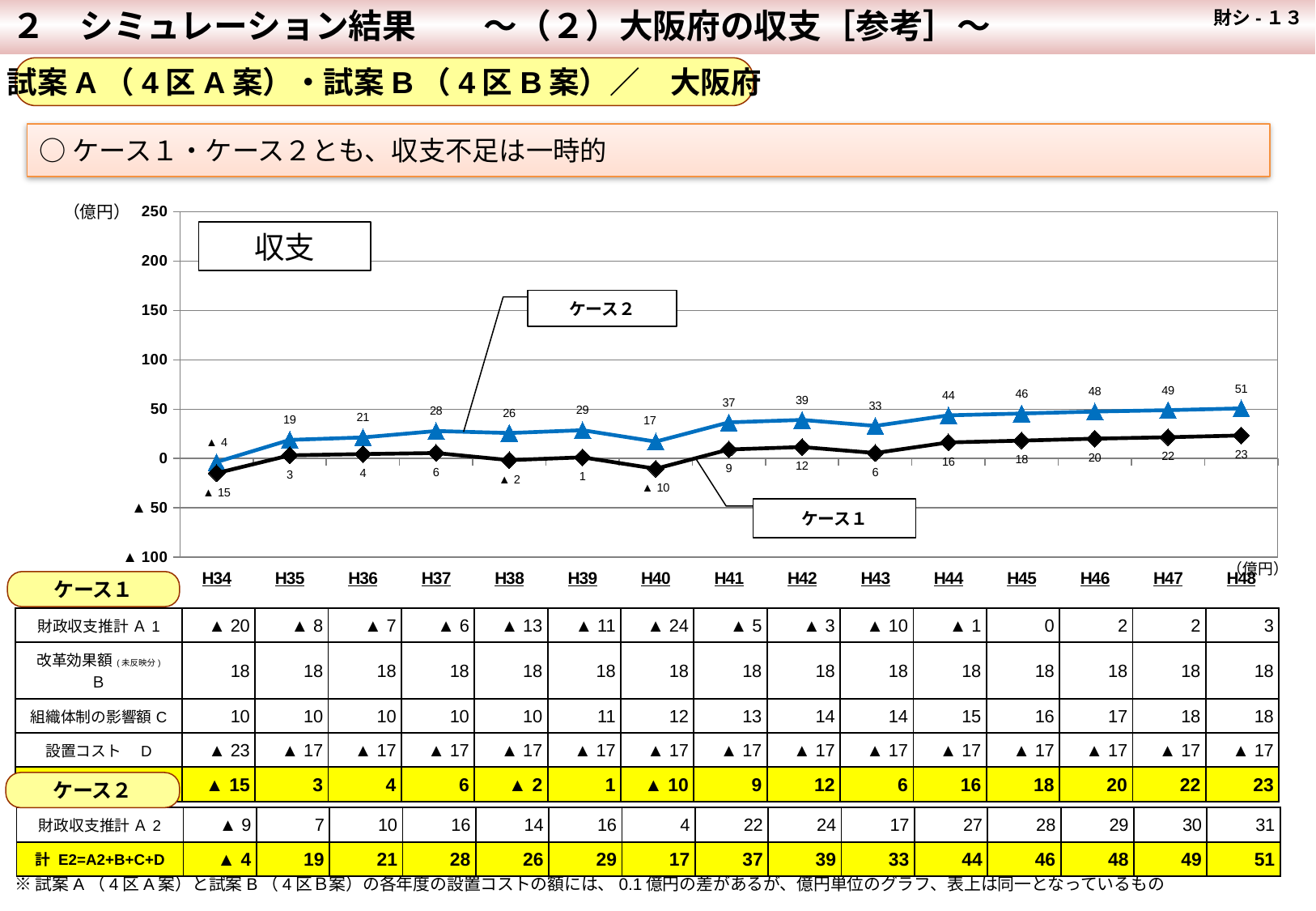

２　シミュレーション結果　　～（２）大阪府の収支［参考］～
 財シ-１３
試案A（4区A案）・試案B（4区B案）／　大阪府
○ケース１・ケース２とも、収支不足は一時的

### Chart

| Category | 計 E=A'+B+C+D | 計 E=A+B+C+D |
|---|---|---|
| H34 | -3.6079999999994037 | -14.837999999999404 |
| H35 | 18.842000000000596 | 3.242000000000594 |
| H36 | 21.34199999999941 | 4.491999999999408 |
| H37 | 27.832000000000292 | 5.582000000000299 |
| H38 | 25.821999999999704 | -1.628000000000295 |
| H39 | 28.657689800180073 | 1.20768980018007 |
| H40 | 17.07327155326349 | -10.376728446736516 |
| H41 | 36.607867337269965 | 9.15786733726997 |
| H42 | 39.0745635215089 | 11.624563521508897 |
| H43 | 33.04054915846609 | 5.5905491584660965 |
| H44 | 43.723096957681605 | 16.273096957681602 |
| H45 | 45.571848127363005 | 18.12184812736301 |
| H46 | 47.557846394087306 | 20.107846394087304 |
| H47 | 48.97680847304679 | 21.5268084730468 |
| H48 | 50.77766316395389 | 23.327663163953893 |
（億円）
収支
ケース２
ケース１
（億円）
ケース１
| 財政収支推計 Ａ1 | ▲ 20 | ▲ 8 | ▲ 7 | ▲ 6 | ▲ 13 | ▲ 11 | ▲ 24 | ▲ 5 | ▲ 3 | ▲ 10 | ▲ 1 | 0 | 2 | 2 | 3 |
| --- | --- | --- | --- | --- | --- | --- | --- | --- | --- | --- | --- | --- | --- | --- | --- |
| 改革効果額(未反映分) Ｂ | 18 | 18 | 18 | 18 | 18 | 18 | 18 | 18 | 18 | 18 | 18 | 18 | 18 | 18 | 18 |
| 組織体制の影響額C | 10 | 10 | 10 | 10 | 10 | 11 | 12 | 13 | 14 | 14 | 15 | 16 | 17 | 18 | 18 |
| 設置コスト　D | ▲ 23 | ▲ 17 | ▲ 17 | ▲ 17 | ▲ 17 | ▲ 17 | ▲ 17 | ▲ 17 | ▲ 17 | ▲ 17 | ▲ 17 | ▲ 17 | ▲ 17 | ▲ 17 | ▲ 17 |
| 計 E1=A1+B+C+D | ▲ 15 | 3 | 4 | 6 | ▲ 2 | 1 | ▲ 10 | 9 | 12 | 6 | 16 | 18 | 20 | 22 | 23 |
ケース２
| 財政収支推計 Ａ2 | ▲ 9 | 7 | 10 | 16 | 14 | 16 | 4 | 22 | 24 | 17 | 27 | 28 | 29 | 30 | 31 |
| --- | --- | --- | --- | --- | --- | --- | --- | --- | --- | --- | --- | --- | --- | --- | --- |
| 計 E2=A2+B+C+D | ▲ 4 | 19 | 21 | 28 | 26 | 29 | 17 | 37 | 39 | 33 | 44 | 46 | 48 | 49 | 51 |
※試案A（4区A案）と試案B（4区Ｂ案）の各年度の設置コストの額には、0.1億円の差があるが、億円単位のグラフ、表上は同一となっているもの